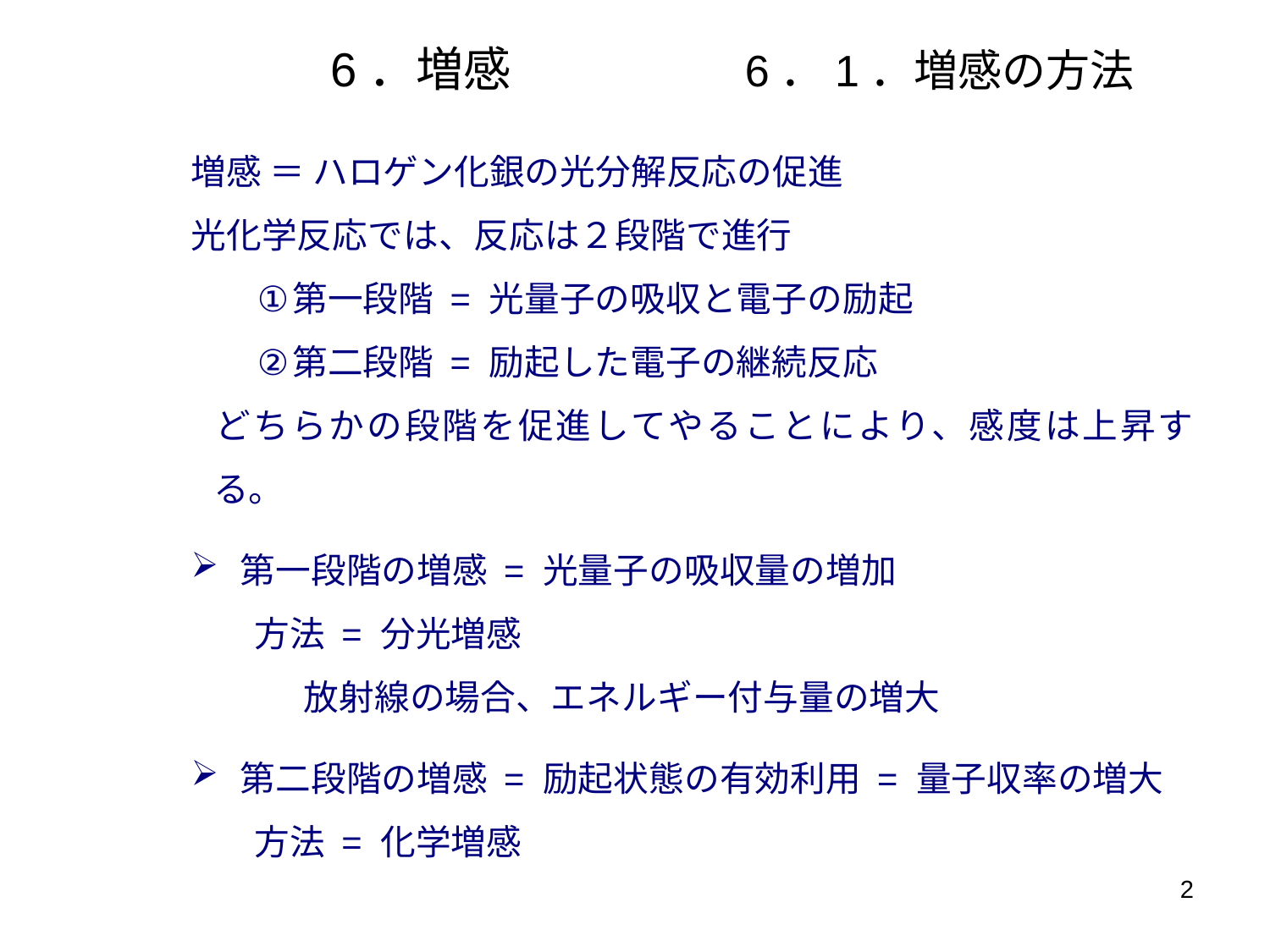

# 6．増感　　　　   6．1．増感の方法
増感 ＝ ハロゲン化銀の光分解反応の促進
光化学反応では、反応は２段階で進行
第一段階 = 光量子の吸収と電子の励起
第二段階 = 励起した電子の継続反応
どちらかの段階を促進してやることにより、感度は上昇する。
第一段階の増感 = 光量子の吸収量の増加
方法 = 分光増感
放射線の場合、エネルギー付与量の増大
第二段階の増感 = 励起状態の有効利用 = 量子収率の増大
方法 = 化学増感

2